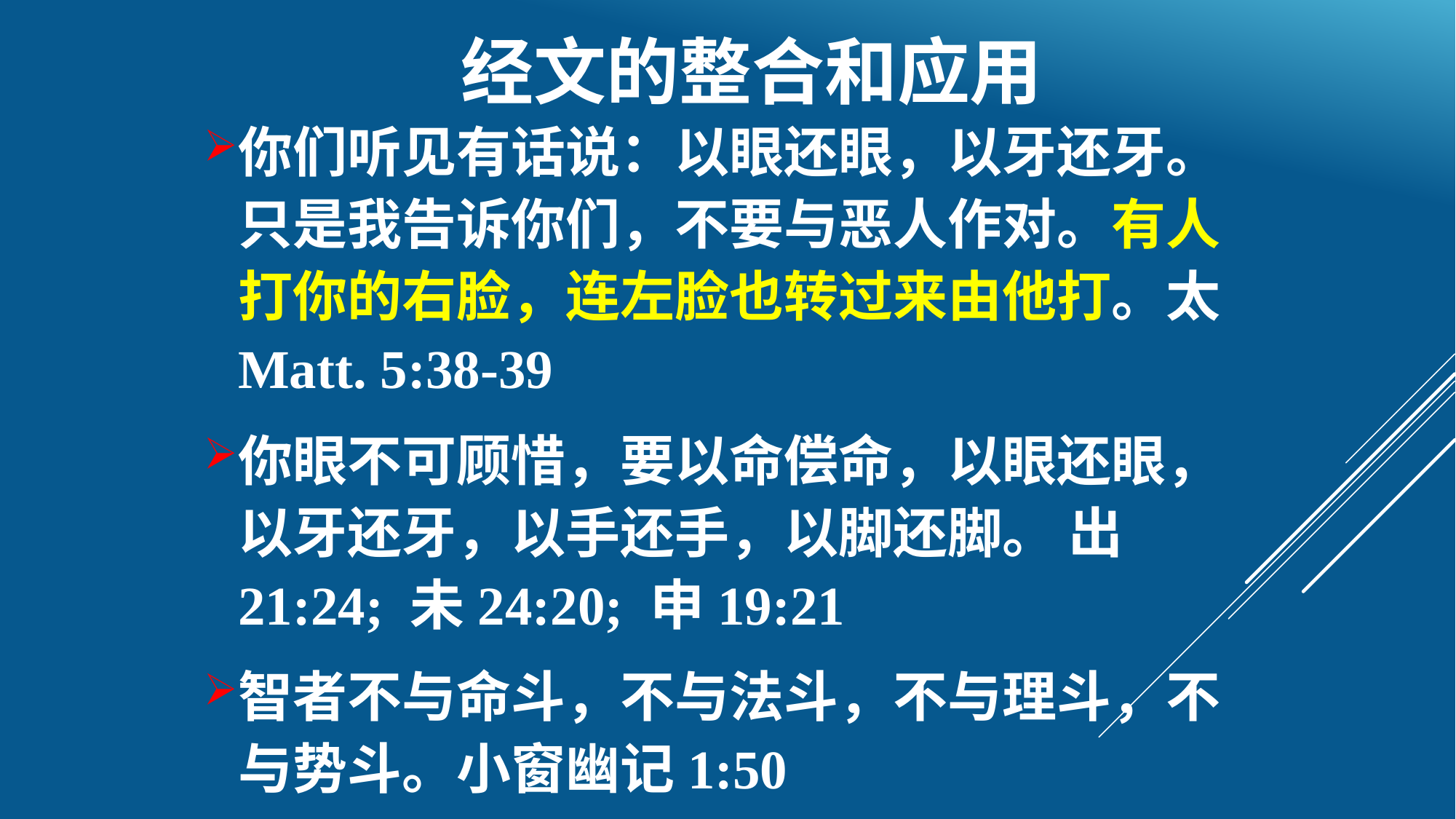

# 经文的整合和应用
你们听见有话说：以眼还眼，以牙还牙。只是我告诉你们，不要与恶人作对。有人打你的右脸，连左脸也转过来由他打。太Matt. 5:38-39
你眼不可顾惜，要以命偿命，以眼还眼，以牙还牙，以手还手，以脚还脚。 出21:24; 未24:20; 申19:21
智者不与命斗，不与法斗，不与理斗，不与势斗。小窗幽记1:50